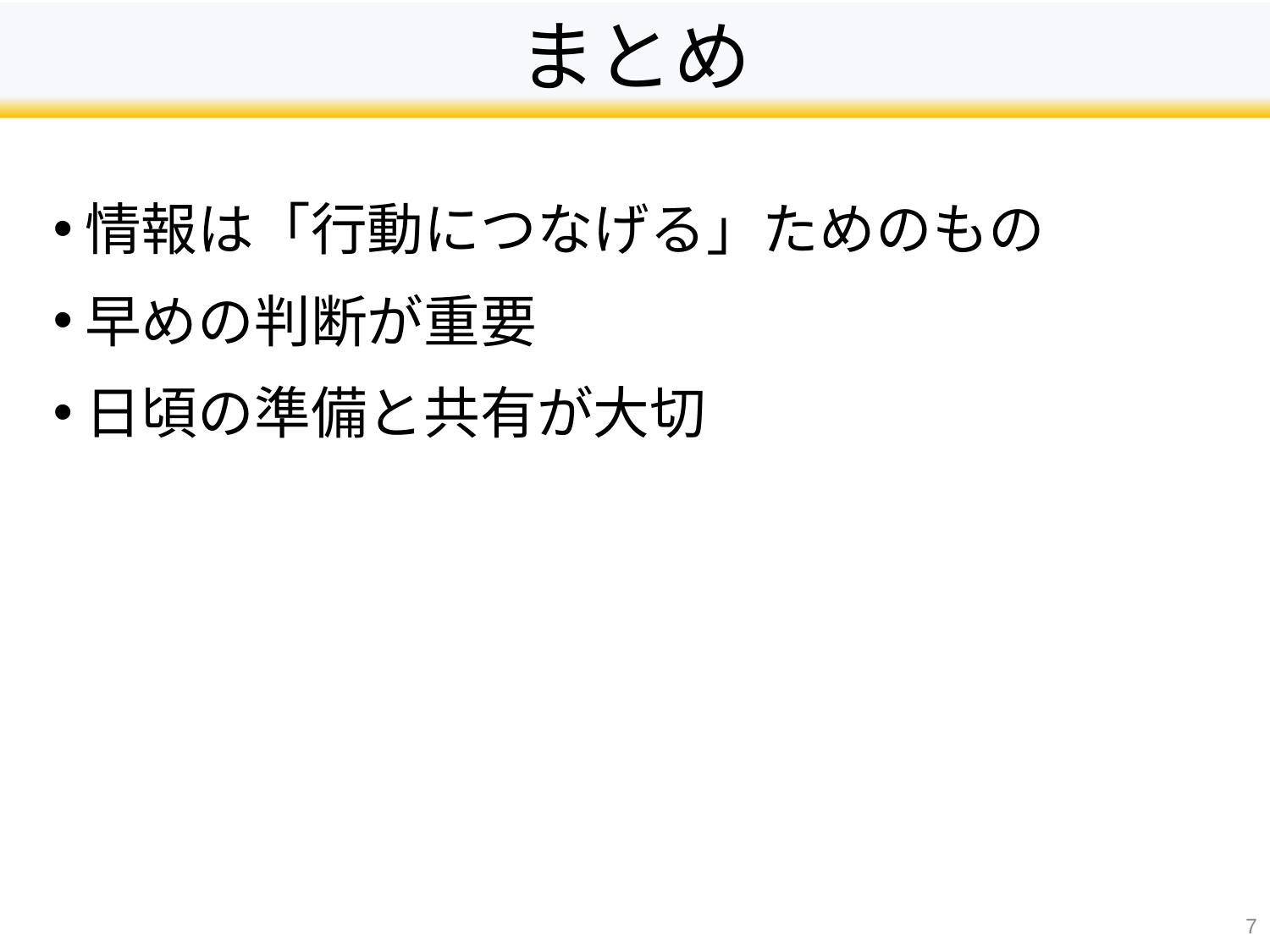

# まとめ
情報は「行動につなげる」ためのもの
早めの判断が重要
日頃の準備と共有が大切

7